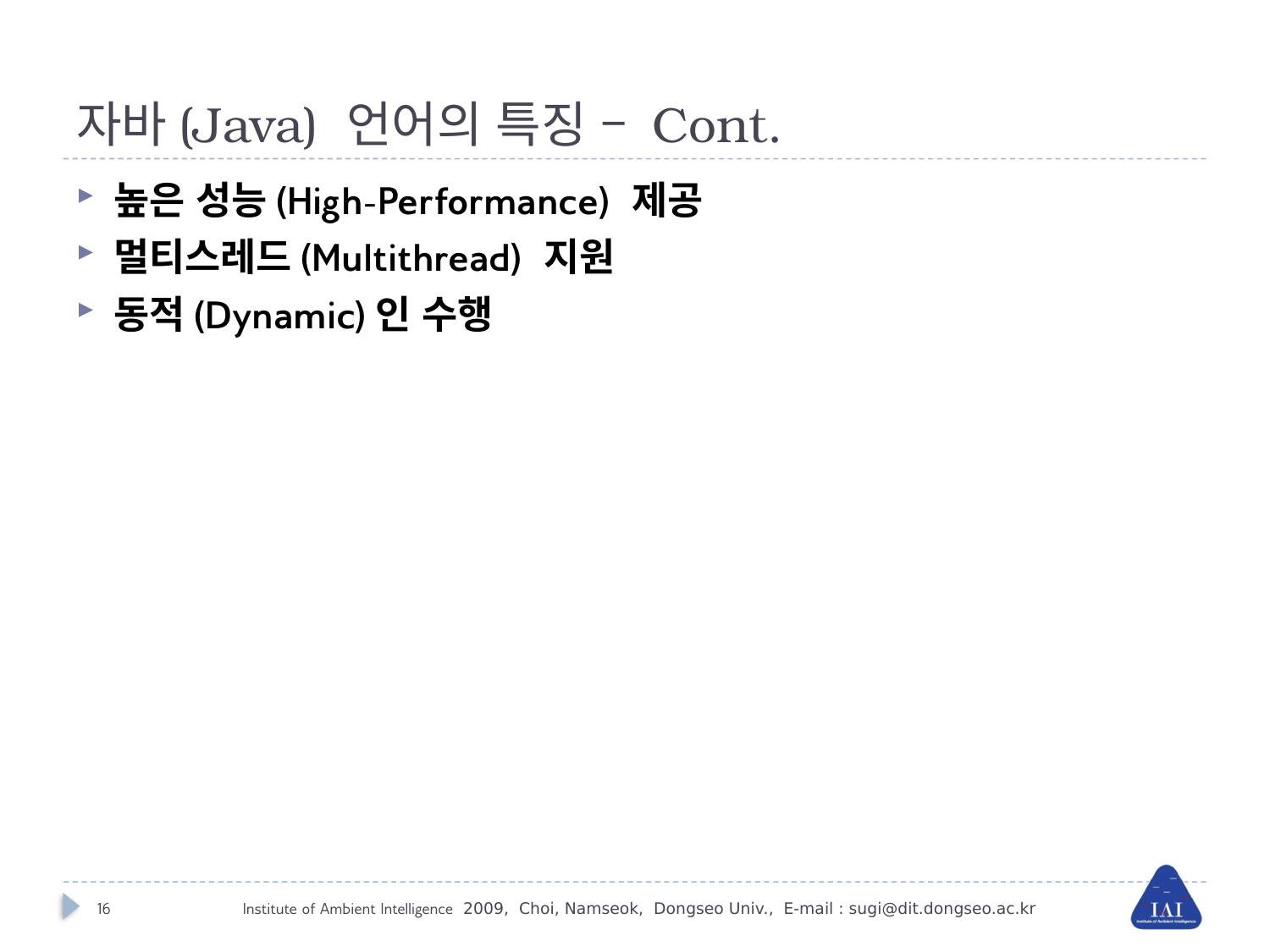

# 자바(Java) 언어의 특징 – Cont.
높은 성능(High-Performance) 제공
멀티스레드(Multithread) 지원
동적(Dynamic)인 수행